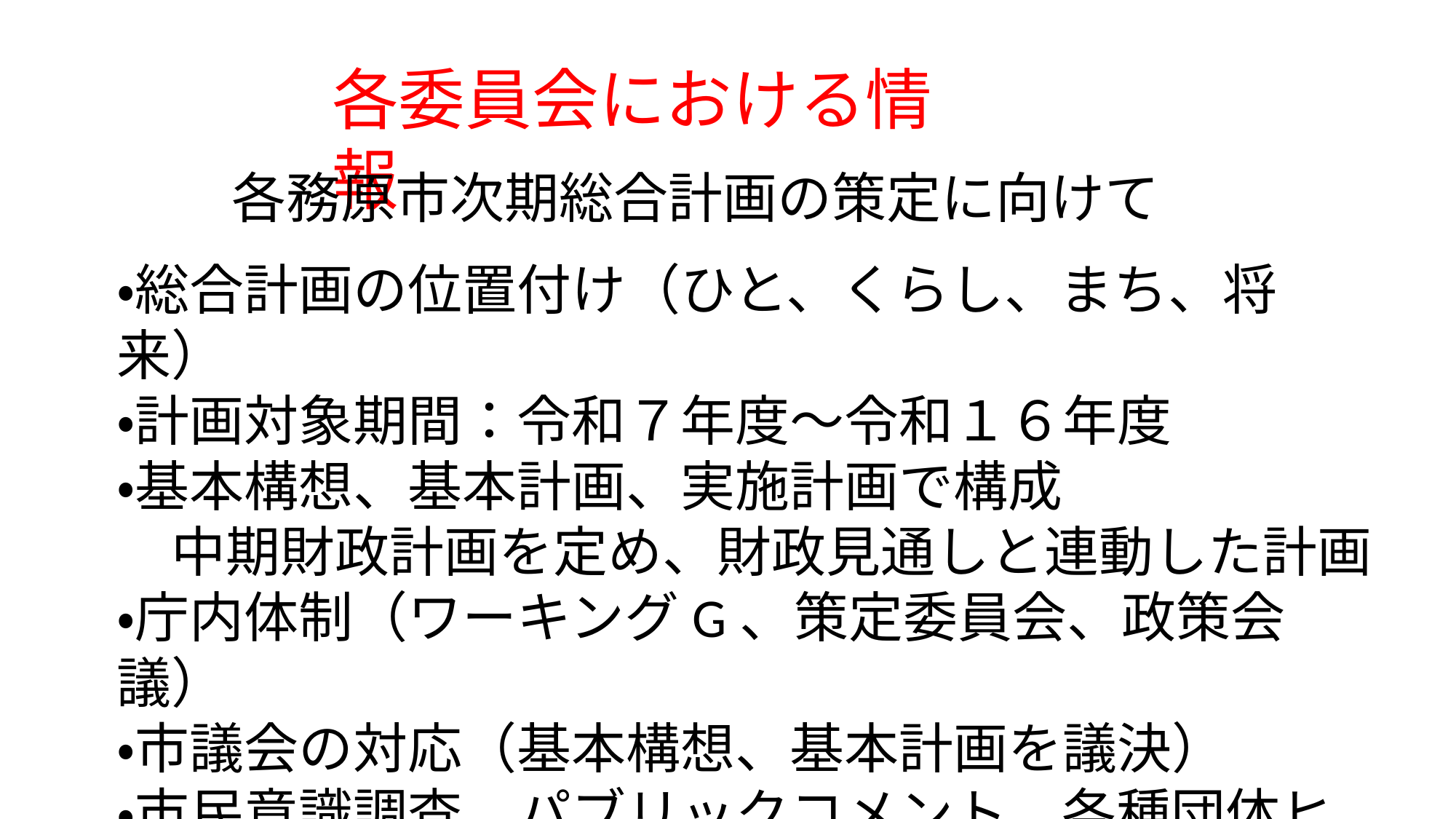

各委員会における情報
各務原市次期総合計画の策定に向けて
・総合計画の位置付け（ひと、くらし、まち、将来）
・計画対象期間：令和７年度～令和１６年度
・基本構想、基本計画、実施計画で構成
　中期財政計画を定め、財政見通しと連動した計画
・庁内体制（ワーキングG、策定委員会、政策会議）
・市議会の対応（基本構想、基本計画を議決）
・市民意識調査、パブリックコメント、各種団体ヒアリン
　グ、まちづくりミーティングや「あさけんポスト」